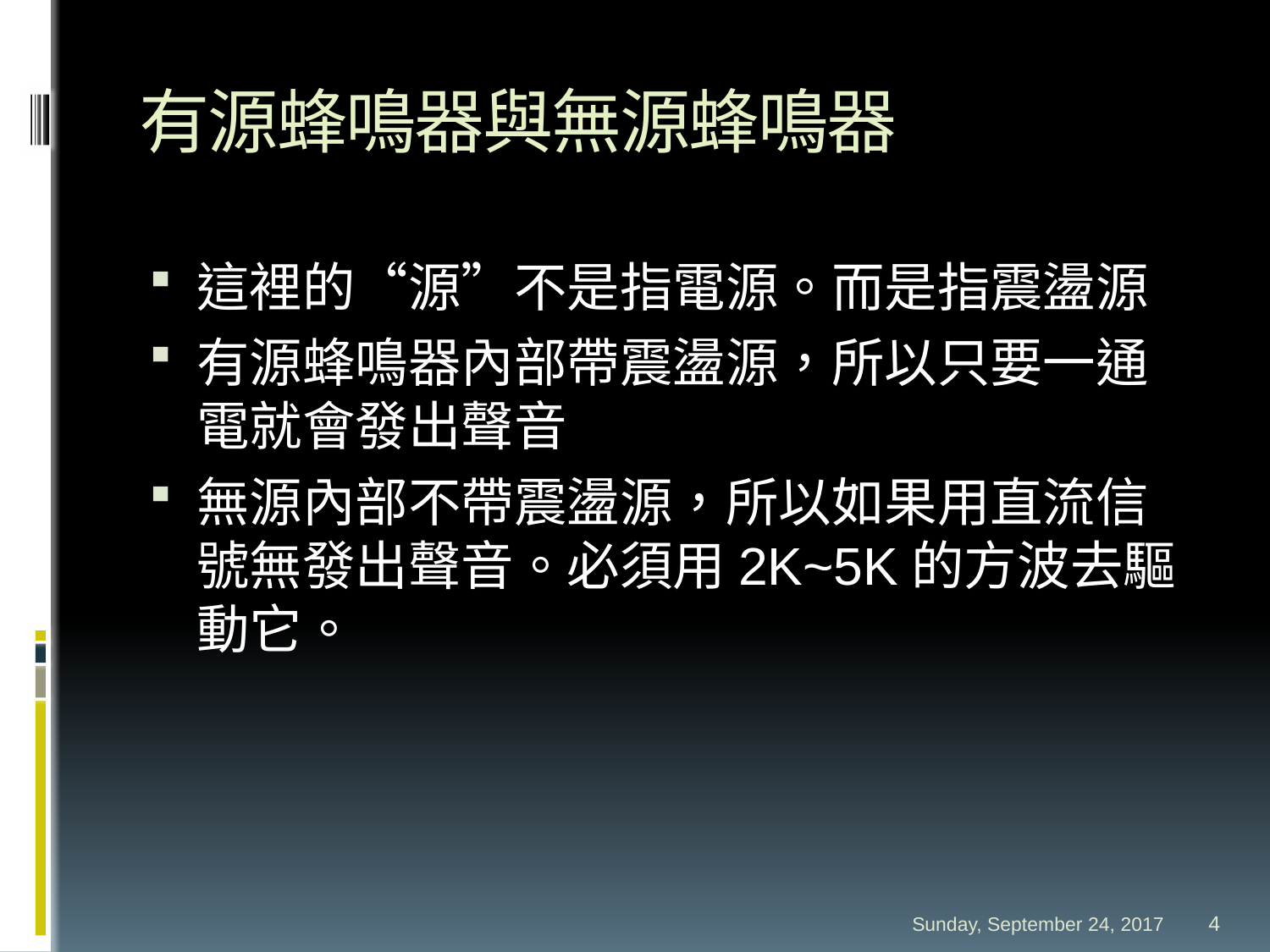

# 有源蜂鳴器與無源蜂鳴器
這裡的“源”不是指電源。而是指震盪源
有源蜂鳴器內部帶震盪源，所以只要一通電就會發出聲音
無源內部不帶震盪源，所以如果用直流信號無發出聲音。必須用2K~5K的方波去驅動它。

Sunday, September 24, 2017
4